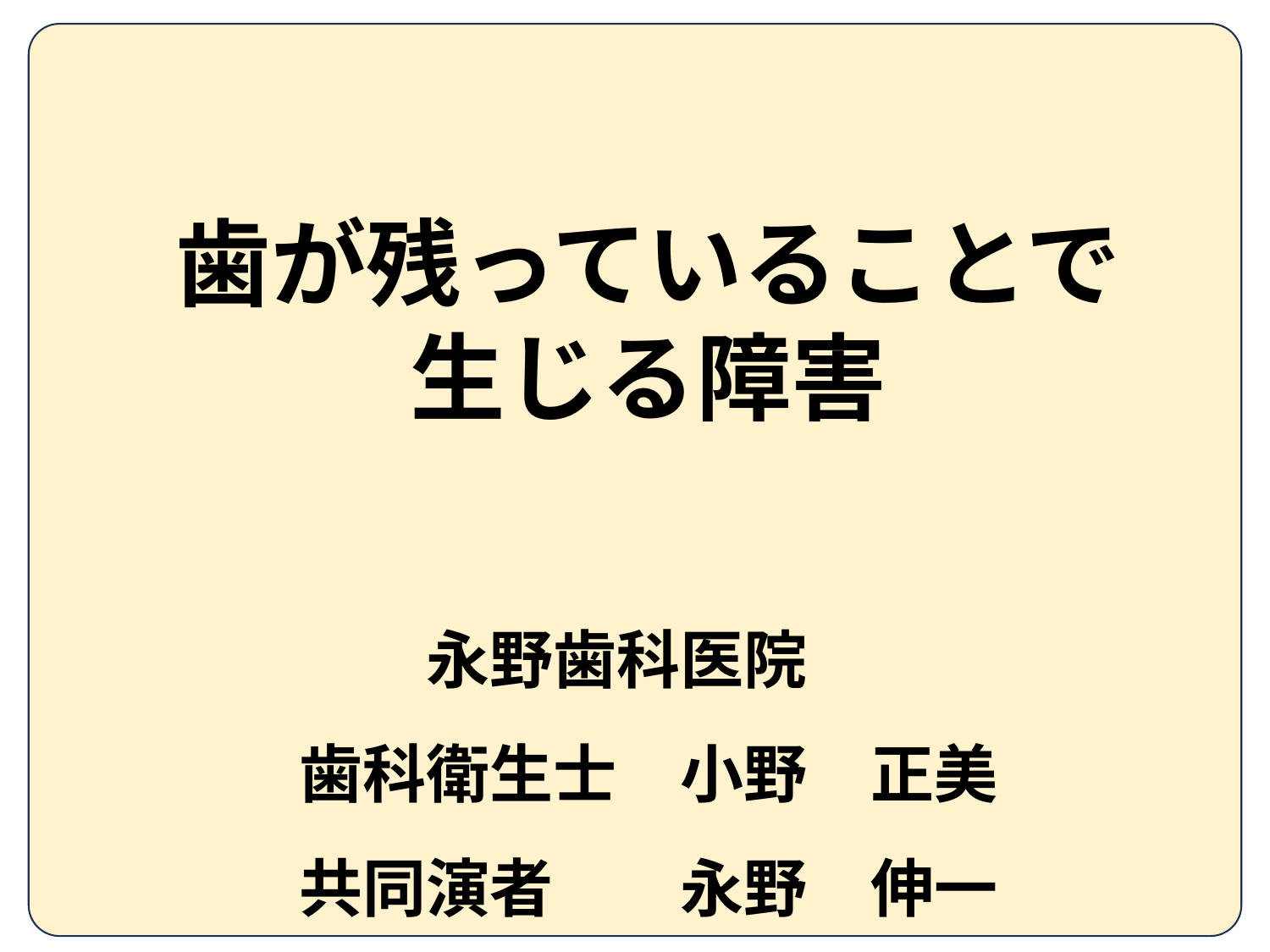

歯が残っていることで
生じる障害
永野歯科医院
歯科衛生士　小野　正美
　共同演者　　永野　伸一